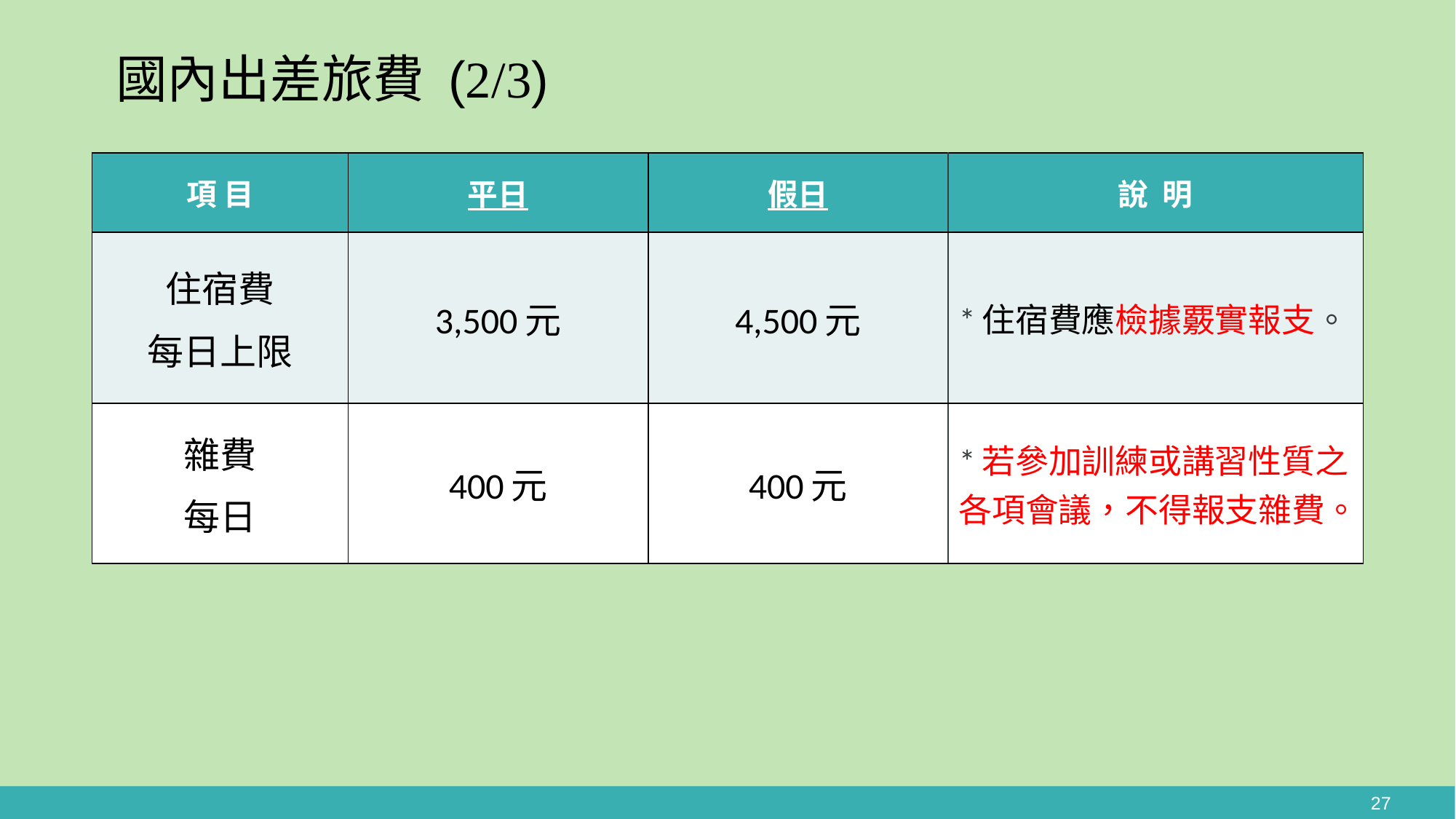

# 國內出差旅費 (2/3)
| 項 目 | 平日 | 假日 | 說 明 |
| --- | --- | --- | --- |
| 住宿費 每日上限 | 3,500元 | 4,500元 | \*住宿費應檢據覈實報支。 |
| 雜費 每日 | 400元 | 400元 | \*若參加訓練或講習性質之各項會議，不得報支雜費。 |
27